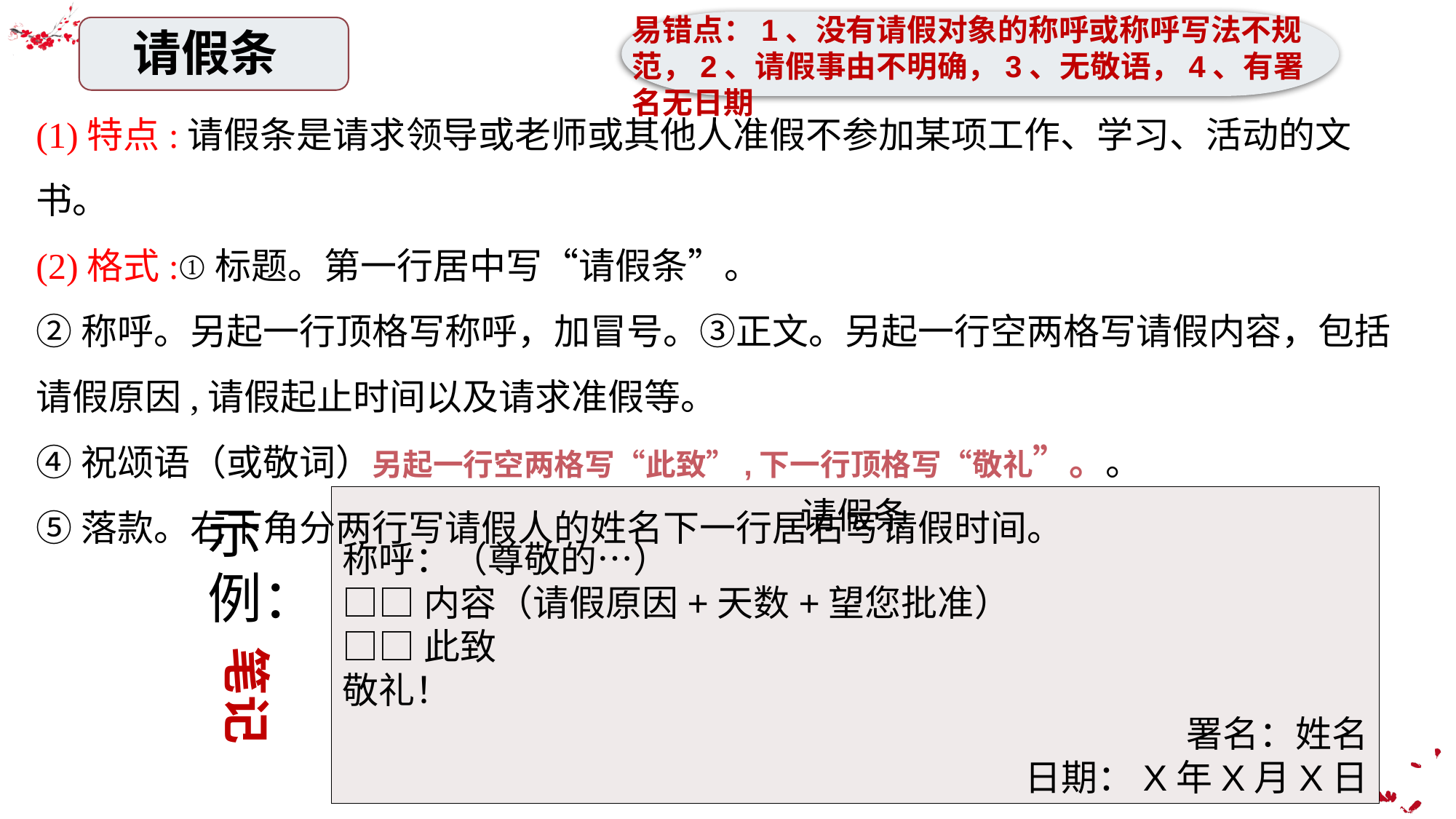

易错点：1、没有请假对象的称呼或称呼写法不规范，2、请假事由不明确，3、无敬语，4、有署名无日期

请假条
(1)特点:请假条是请求领导或老师或其他人准假不参加某项工作、学习、活动的文书。
(2)格式:①标题。第一行居中写“请假条”。
②称呼。另起一行顶格写称呼，加冒号。③正文。另起一行空两格写请假内容，包括请假原因,请假起止时间以及请求准假等。
④祝颂语（或敬词）另起一行空两格写“此致”,下一行顶格写“敬礼”。。
⑤落款。右下角分两行写请假人的姓名下一行居右写请假时间。
请假条
称呼：（尊敬的…）
□□内容（请假原因+天数+望您批准）
□□此致
敬礼！
署名：姓名
日期：X年X月X日
示例：
笔记